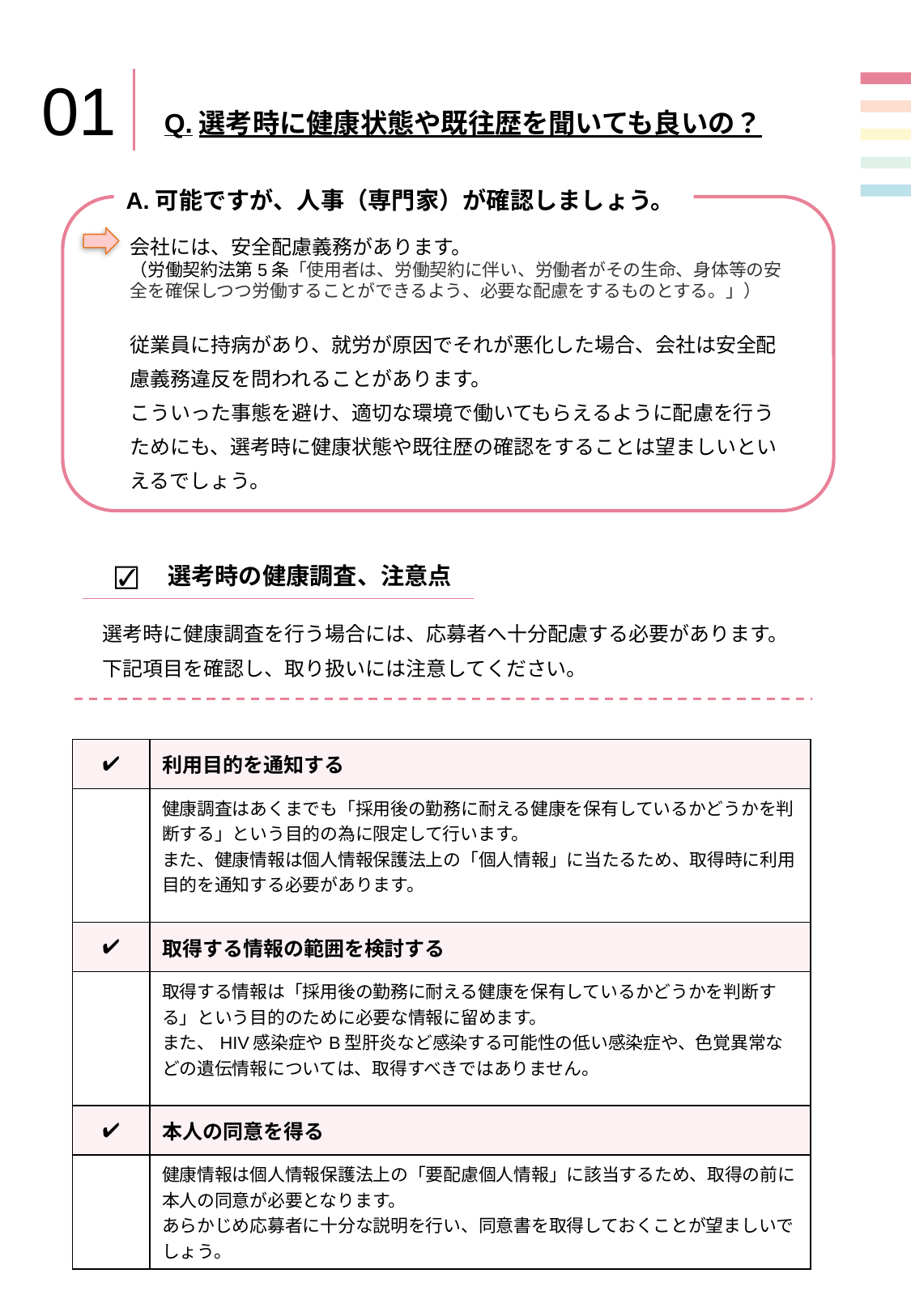

01
Q.選考時に健康状態や既往歴を聞いても良いの？

A.可能ですが、人事（専門家）が確認しましょう。

会社には、安全配慮義務があります。
（労働契約法第5条「使用者は、労働契約に伴い、労働者がその生命、身体等の安全を確保しつつ労働することができるよう、必要な配慮をするものとする。」）

従業員に持病があり、就労が原因でそれが悪化した場合、会社は安全配慮義務違反を問われることがあります。
こういった事態を避け、適切な環境で働いてもらえるように配慮を行うためにも、選考時に健康状態や既往歴の確認をすることは望ましいといえるでしょう。
☑　選考時の健康調査、注意点
選考時に健康調査を行う場合には、応募者へ十分配慮する必要があります。下記項目を確認し、取り扱いには注意してください。
| ✔ | 利用目的を通知する |
| --- | --- |
|  | 健康調査はあくまでも「採用後の勤務に耐える健康を保有しているかどうかを判断する」という目的の為に限定して行います。 また、健康情報は個人情報保護法上の「個人情報」に当たるため、取得時に利用目的を通知する必要があります。 |
| ✔ | 取得する情報の範囲を検討する |
|  | 取得する情報は「採用後の勤務に耐える健康を保有しているかどうかを判断する」という目的のために必要な情報に留めます。 また、HIV感染症やB型肝炎など感染する可能性の低い感染症や、色覚異常などの遺伝情報については、取得すべきではありません。 |
| ✔ | 本人の同意を得る |
|  | 健康情報は個人情報保護法上の「要配慮個人情報」に該当するため、取得の前に本人の同意が必要となります。 あらかじめ応募者に十分な説明を行い、同意書を取得しておくことが望ましいでしょう。 |